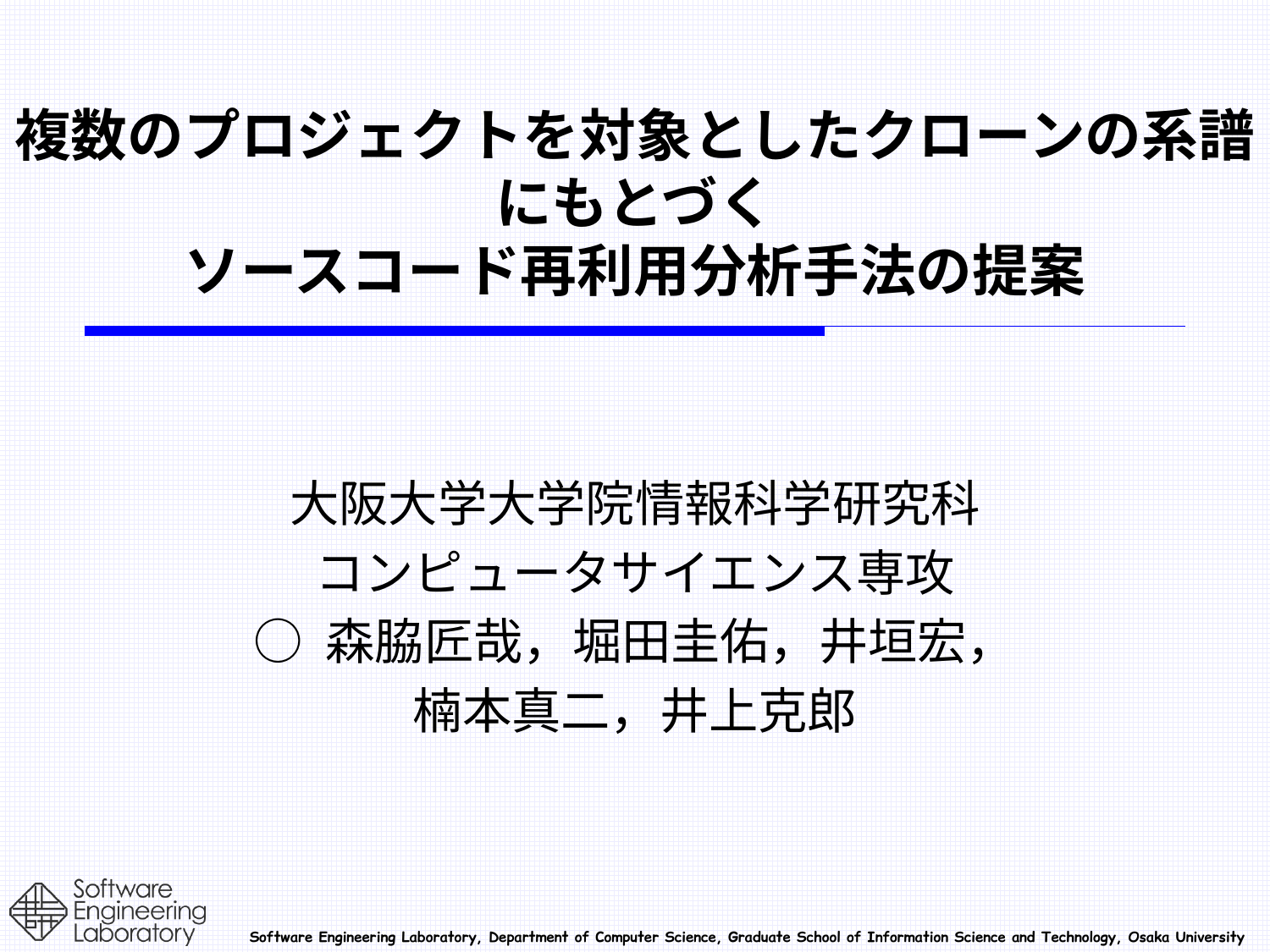

# 複数のプロジェクトを対象としたクローンの系譜にもとづく ソースコード再利用分析手法の提案
大阪大学大学院情報科学研究科
コンピュータサイエンス専攻
○ 森脇匠哉，堀田圭佑，井垣宏，
楠本真二，井上克郎